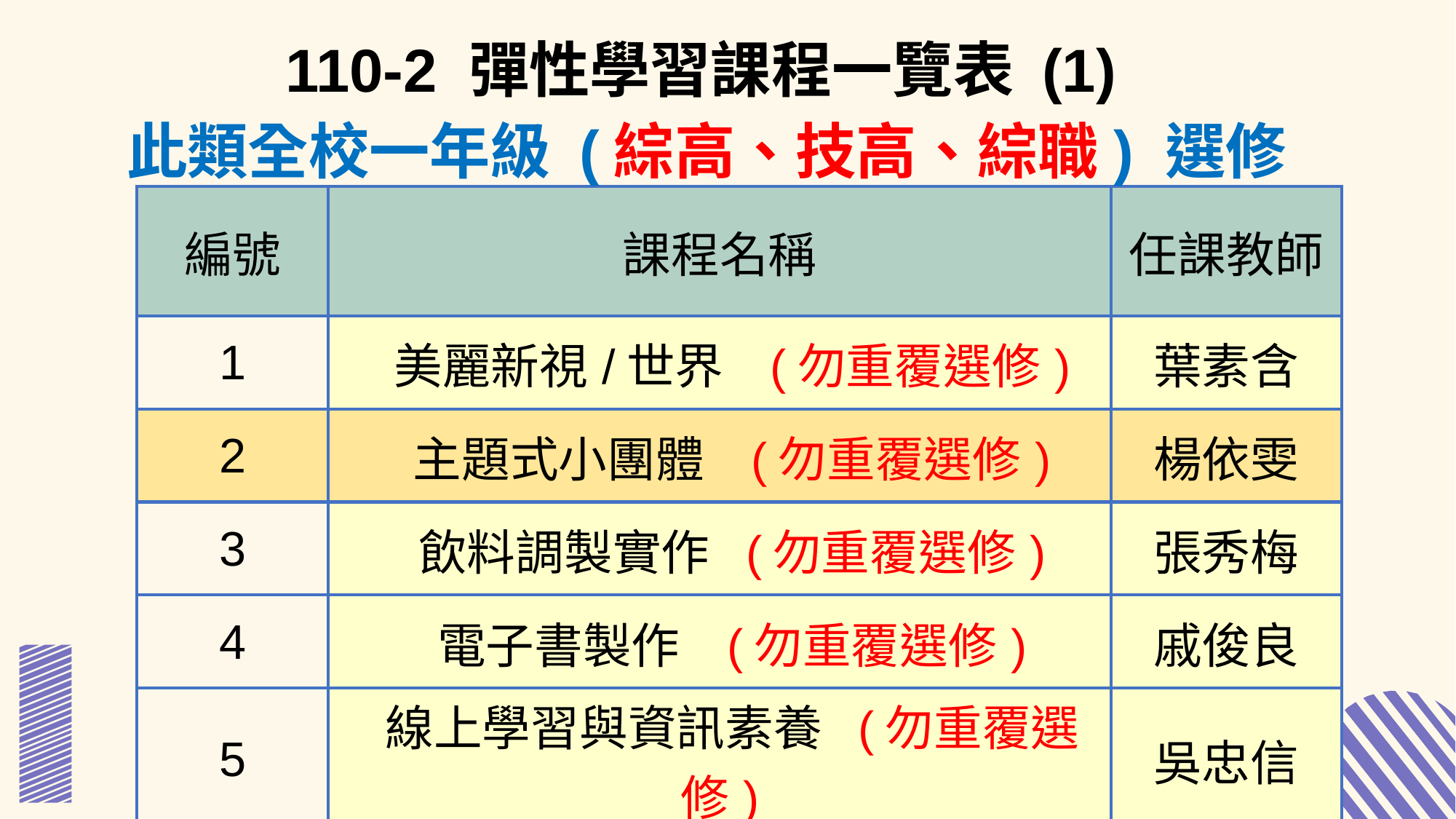

110-2 彈性學習課程一覽表 (1)
此類全校一年級 (綜高、技高、綜職) 選修
| 編號 | 課程名稱 | 任課教師 |
| --- | --- | --- |
| 1 | 美麗新視/世界 (勿重覆選修) | 葉素含 |
| 2 | 主題式小團體 (勿重覆選修) | 楊依雯 |
| 3 | 飲料調製實作 (勿重覆選修) | 張秀梅 |
| 4 | 電子書製作 (勿重覆選修) | 戚俊良 |
| 5 | 線上學習與資訊素養 (勿重覆選修) | 吳忠信 |